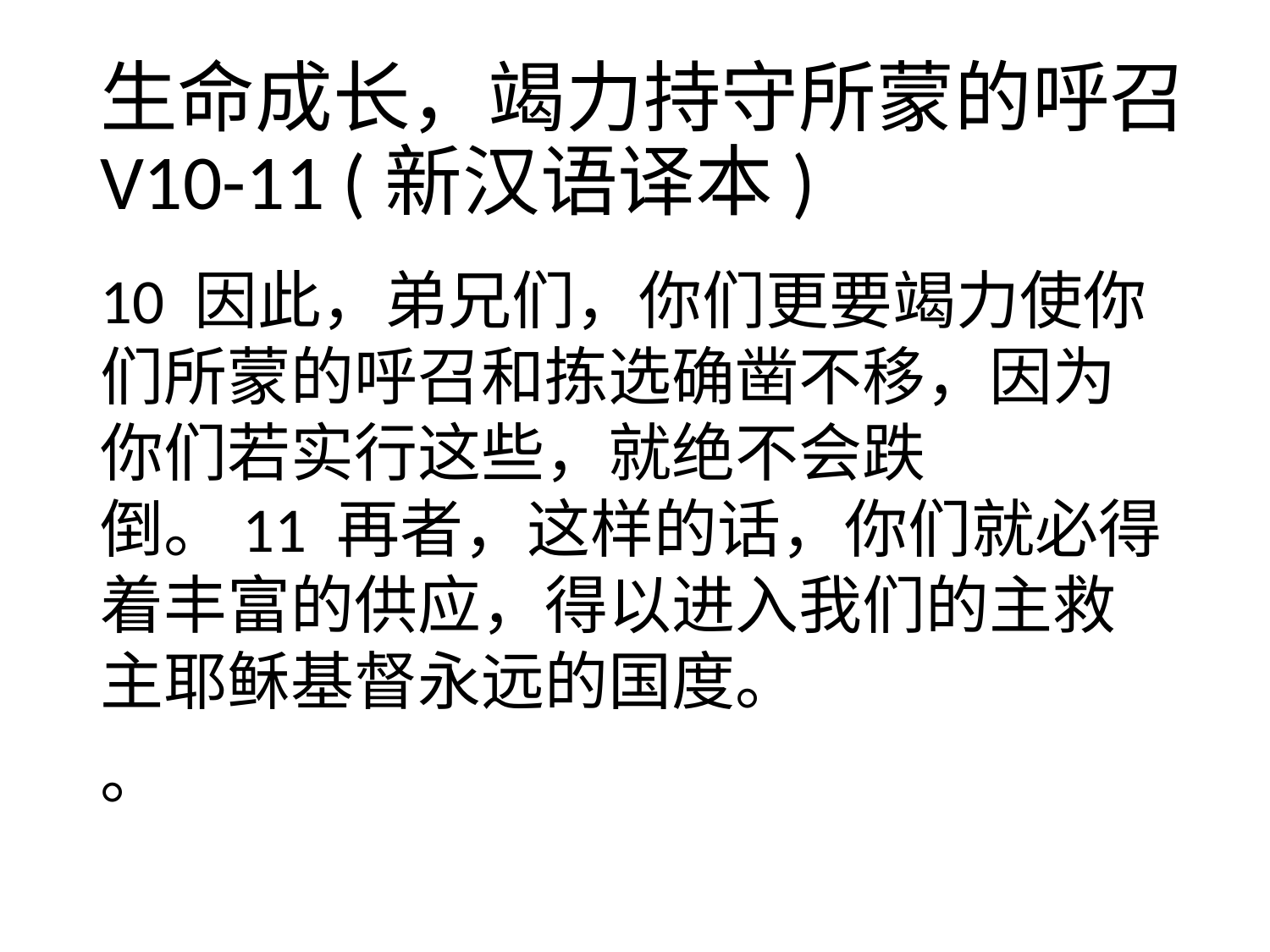

# 生命成长，竭力持守所蒙的呼召 V10-11 (新汉语译本)
10 因此，弟兄们，你们更要竭力使你们所蒙的呼召和拣选确凿不移，因为你们若实行这些，就绝不会跌倒。11 再者，这样的话，你们就必得着丰富的供应，得以进入我们的主救主耶稣基督永远的国度。
。